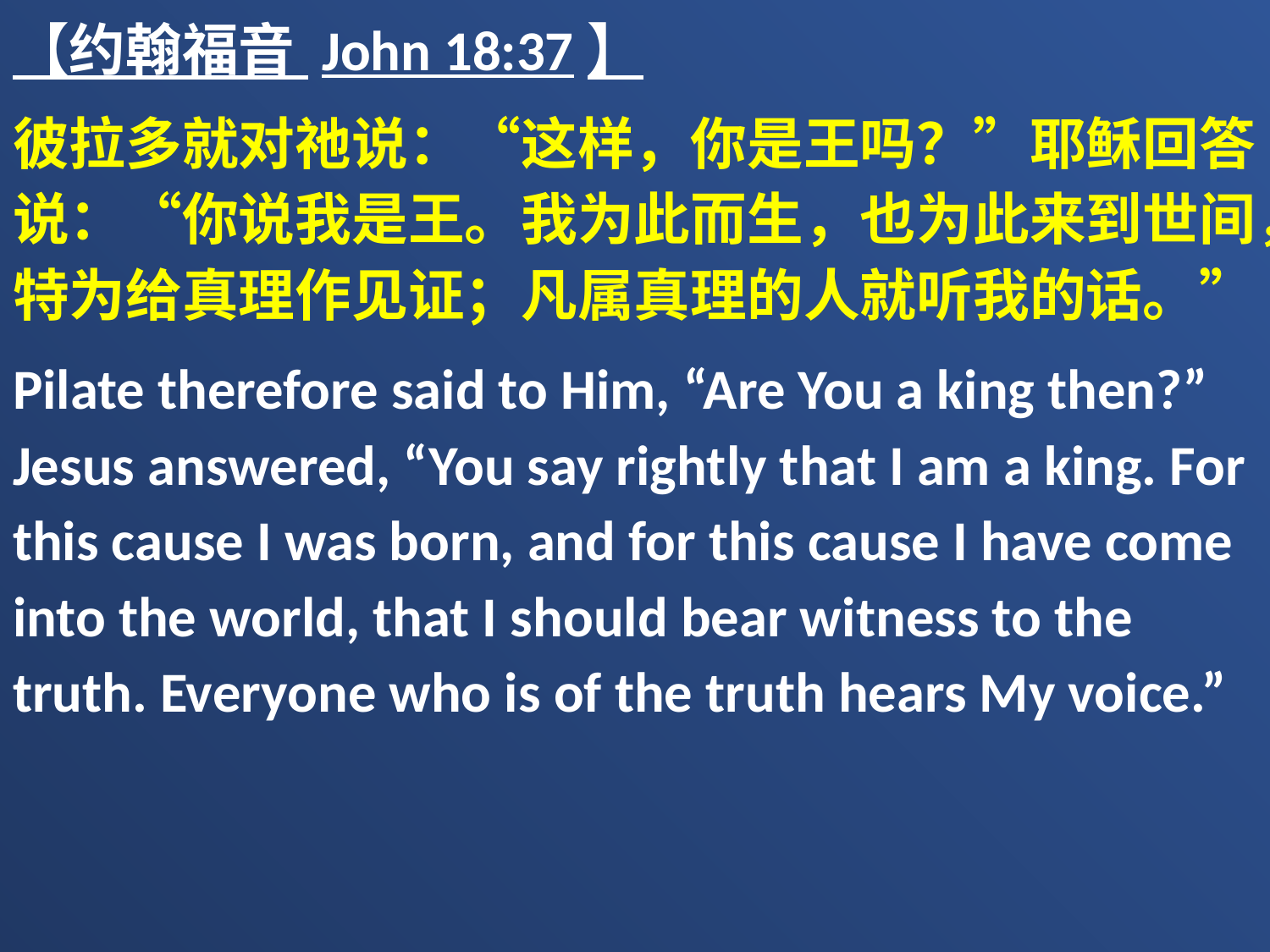

【约翰福音 John 18:37】
彼拉多就对祂说：“这样，你是王吗？”耶稣回答说：“你说我是王。我为此而生，也为此来到世间，特为给真理作见证；凡属真理的人就听我的话。”
Pilate therefore said to Him, “Are You a king then?” Jesus answered, “You say rightly that I am a king. For this cause I was born, and for this cause I have come into the world, that I should bear witness to the truth. Everyone who is of the truth hears My voice.”